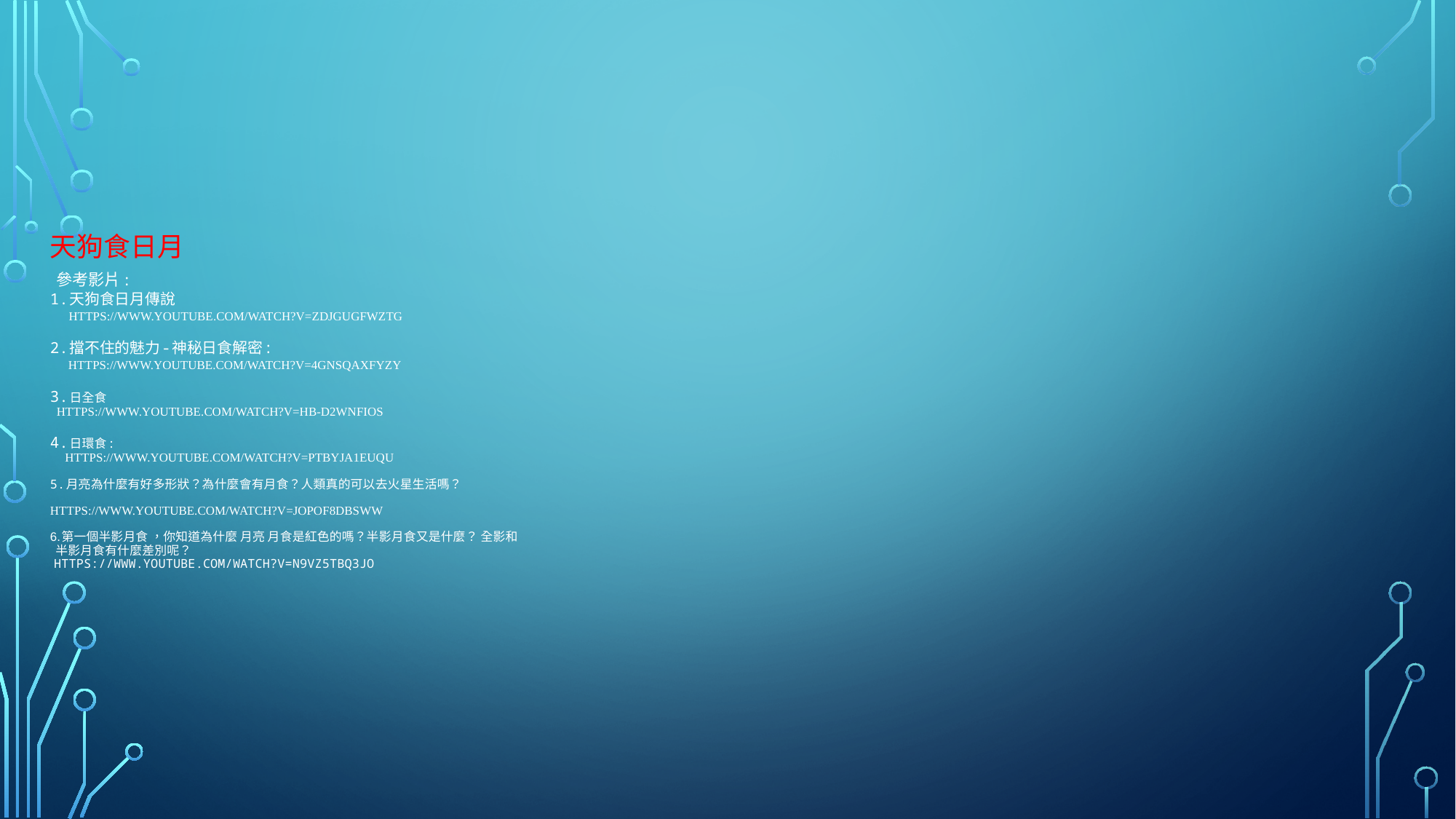

# 天狗食日月 參考影片: 1.天狗食日月傳說 https://www.youtube.com/watch?v=zdjgUGfWzTg 2.擋不住的魅力-神秘日食解密: https://www.youtube.com/watch?v=4gNsqaxfyZY 3.日全食 https://www.youtube.com/watch?v=hB-d2wNFIOs 4.日環食: https://www.youtube.com/watch?v=ptbYja1EUqU 5.月亮為什麼有好多形狀？為什麼會有月食？人類真的可以去火星生活嗎？ https://www.youtube.com/watch?v=JopoF8DBSww 6.第一個半影月食 ，你知道為什麼 月亮 月食是紅色的嗎？半影月食又是什麼？ 全影和 半影月食有什麼差別呢？ https://www.youtube.com/watch?v=n9vz5TbQ3Jo